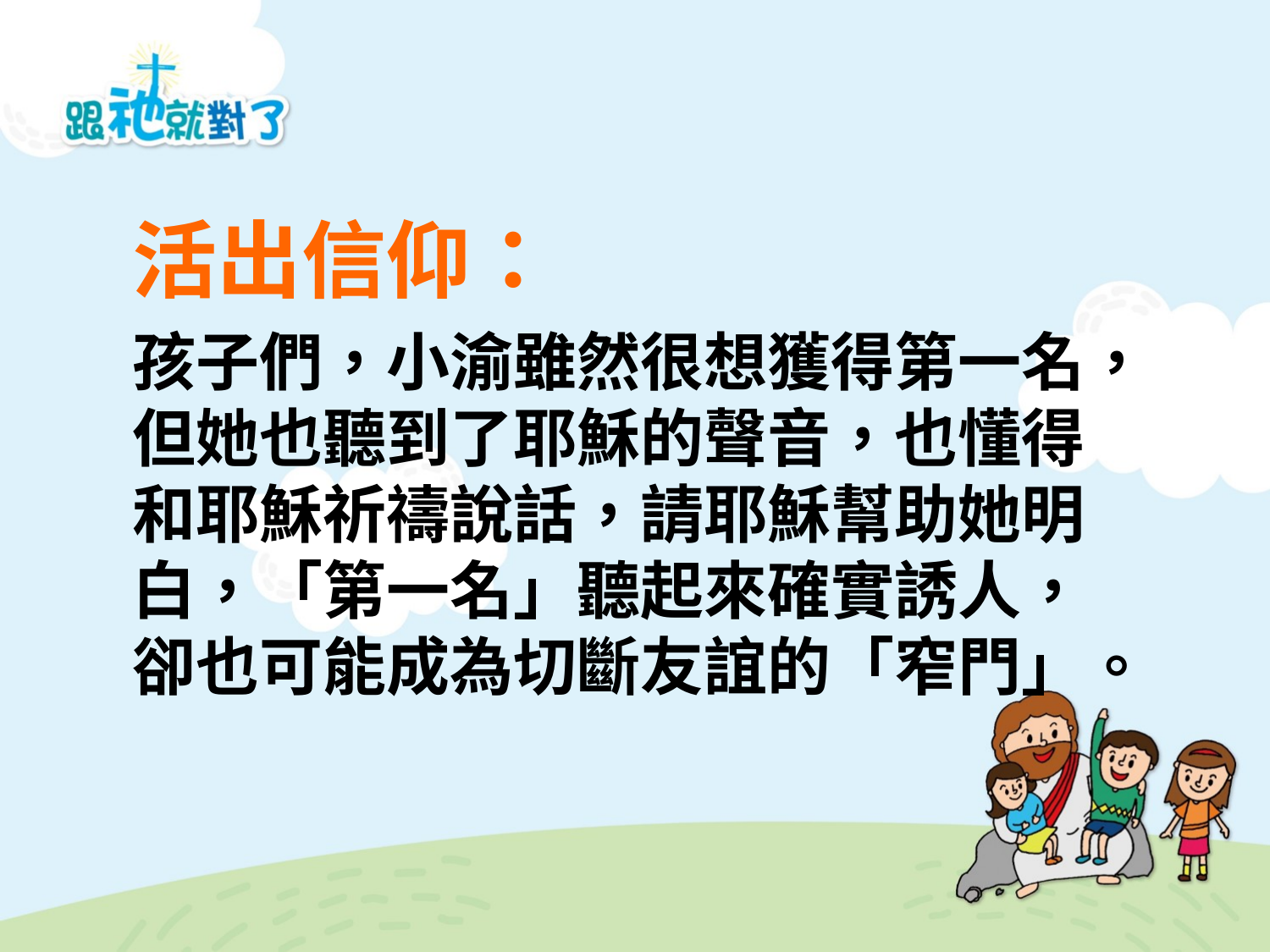

活出信仰：
孩子們，小渝雖然很想獲得第一名，但她也聽到了耶穌的聲音，也懂得和耶穌祈禱說話，請耶穌幫助她明白，「第一名」聽起來確實誘人，卻也可能成為切斷友誼的「窄門」。